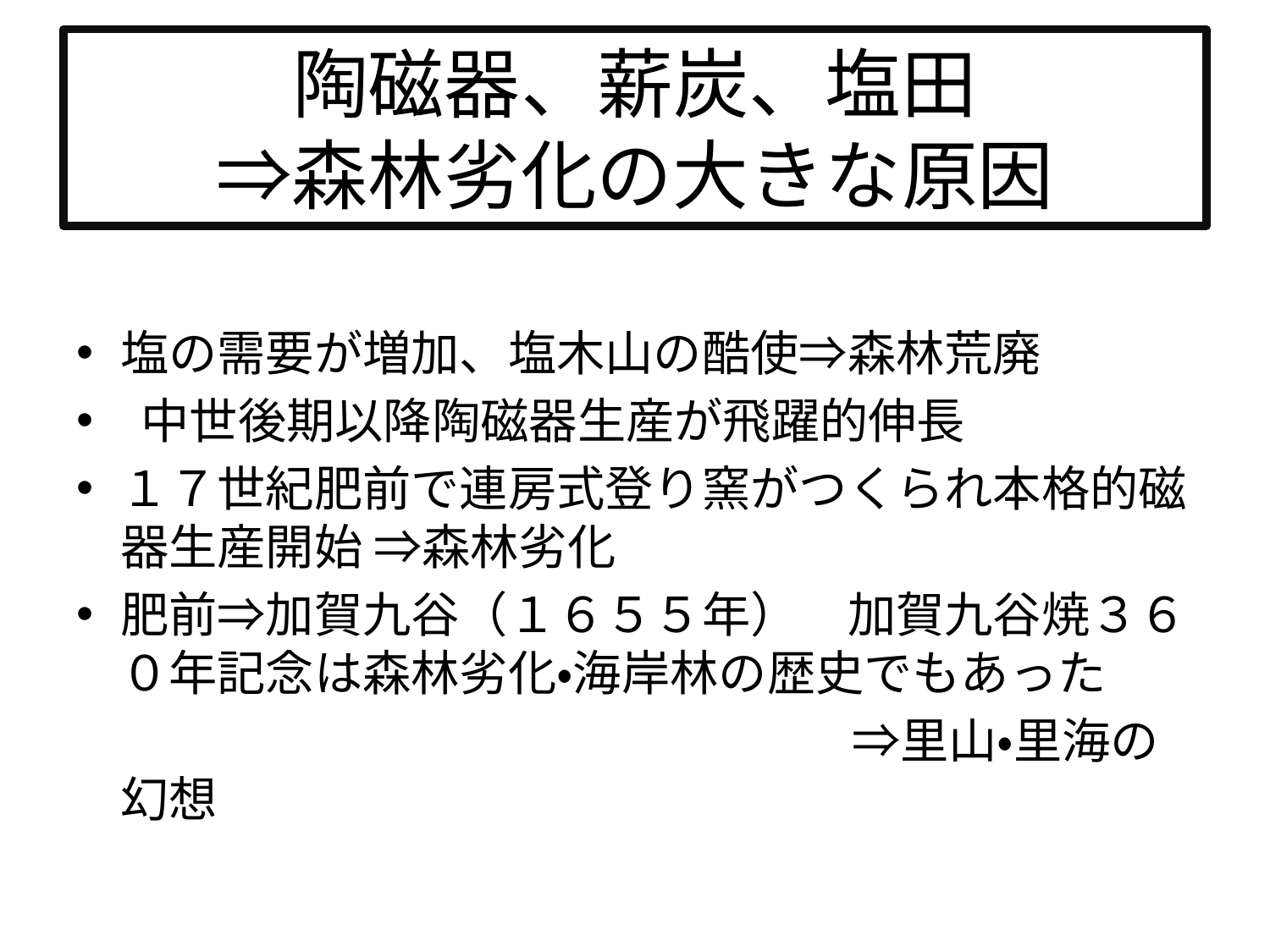

# 陶磁器、薪炭、塩田 ⇒森林劣化の大きな原因
塩の需要が増加、塩木山の酷使⇒森林荒廃
 中世後期以降陶磁器生産が飛躍的伸長
１７世紀肥前で連房式登り窯がつくられ本格的磁器生産開始 ⇒森林劣化
肥前⇒加賀九谷（１６５５年）　加賀九谷焼３６０年記念は森林劣化・海岸林の歴史でもあった
　　　　　　　　　　　　　　　　⇒里山・里海の幻想